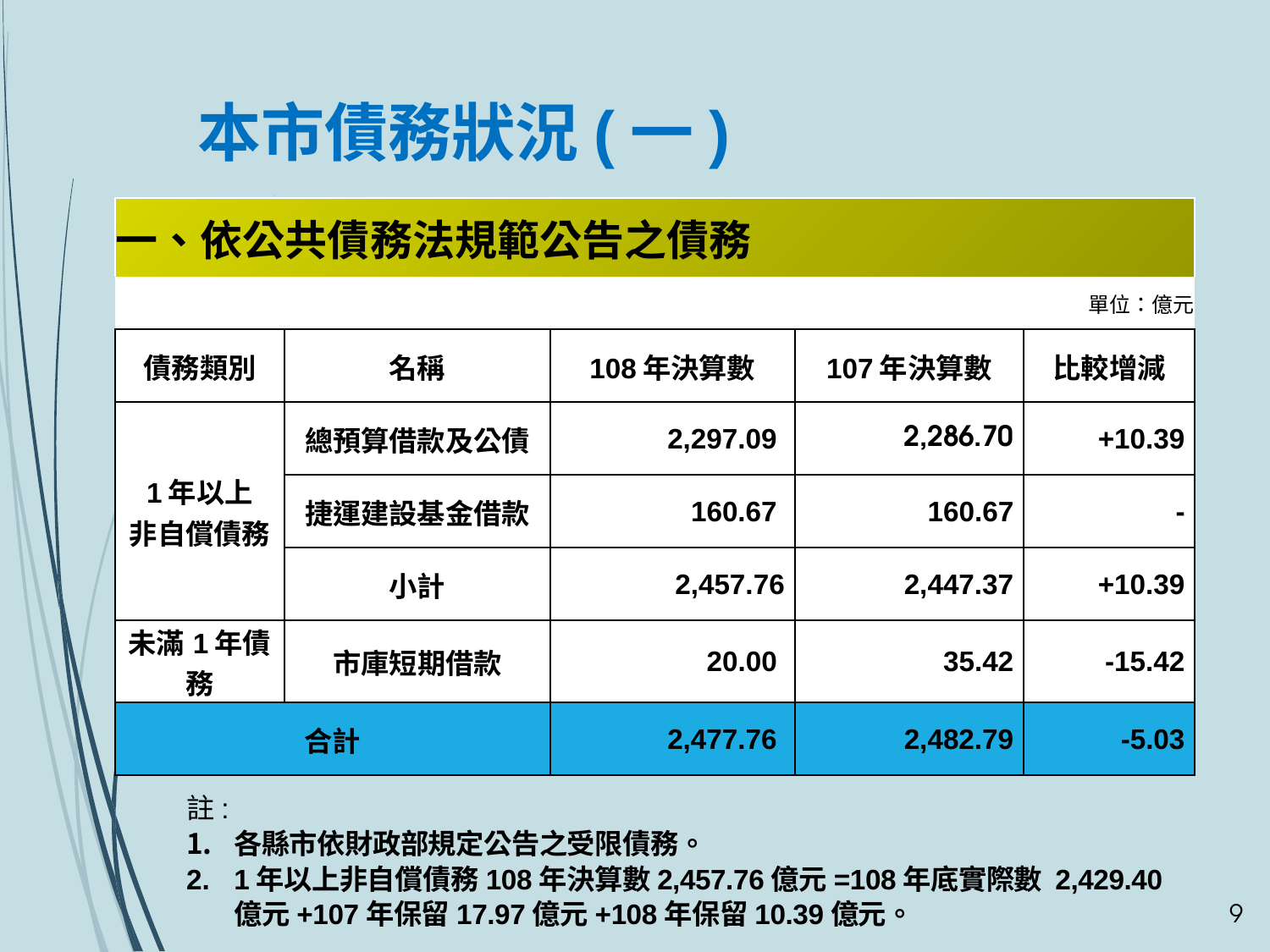

# 本市債務狀況(一)
| 一、依公共債務法規範公告之債務 |  |  |  |  |  |
| --- | --- | --- | --- | --- | --- |
|  |  |  | 單位：億元 |  |  |
| 債務類別 | 名稱 | 108年決算數 |  | 107年決算數 | 比較增減 |
| 1年以上 非自償債務 | 總預算借款及公債 | 2,297.09 |  | 2,286.70 | +10.39 |
|  | 捷運建設基金借款 | 160.67 |  | 160.67 | - |
|  | 小計 | 2,457.76 |  | 2,447.37 | +10.39 |
| 未滿1年債務 | 市庫短期借款 | 20.00 |  | 35.42 | -15.42 |
| 合計 |  | 2,477.76 |  | 2,482.79 | -5.03 |
註:
各縣市依財政部規定公告之受限債務。
1年以上非自償債務108年決算數2,457.76億元=108年底實際數 2,429.40億元+107年保留17.97億元+108年保留10.39億元。
9